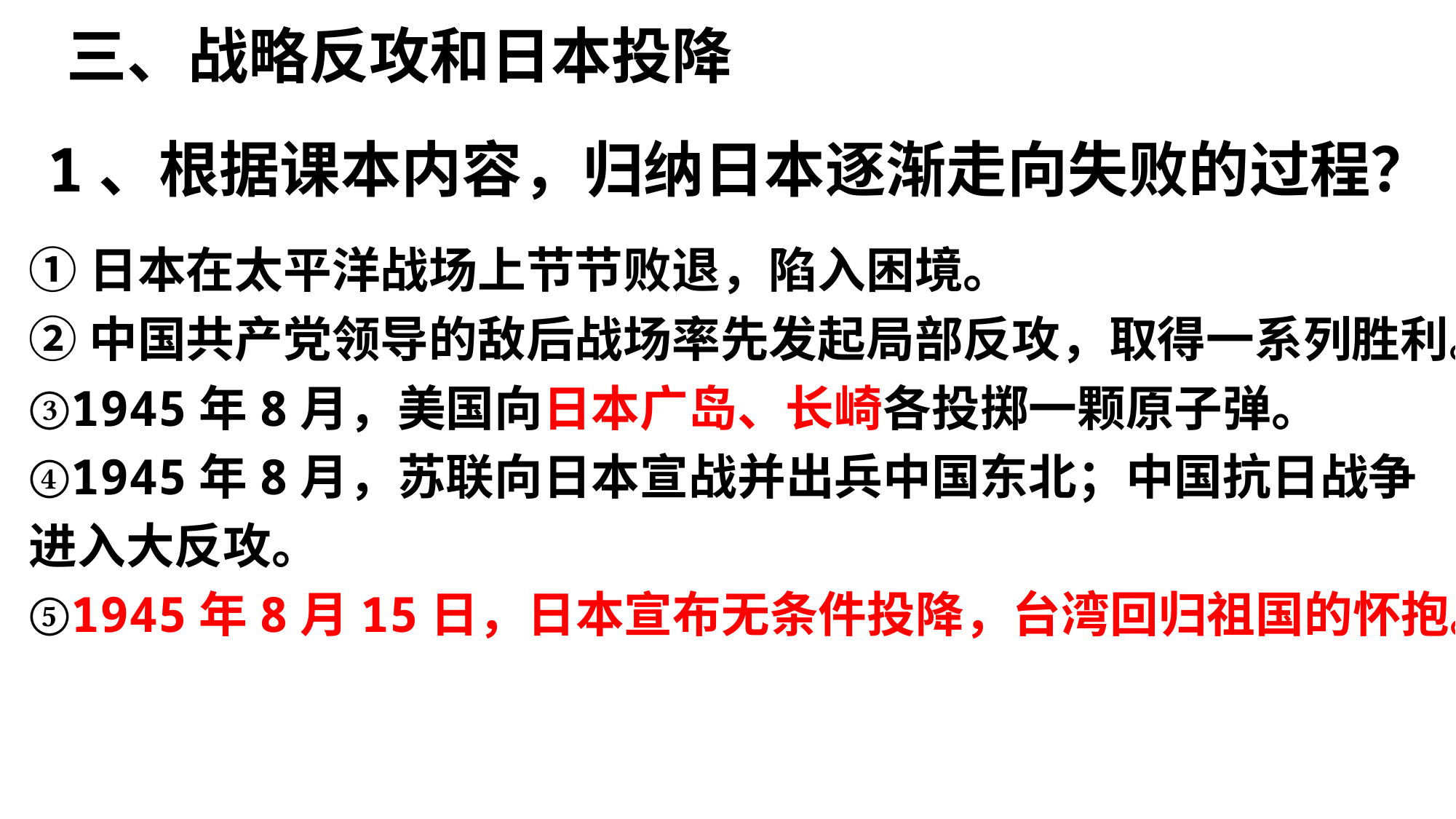

三、战略反攻和日本投降
1、根据课本内容，归纳日本逐渐走向失败的过程？
①日本在太平洋战场上节节败退，陷入困境。
②中国共产党领导的敌后战场率先发起局部反攻，取得一系列胜利。
③1945年8月，美国向日本广岛、长崎各投掷一颗原子弹。
④1945年8月，苏联向日本宣战并出兵中国东北；中国抗日战争进入大反攻。
⑤1945年8月15日，日本宣布无条件投降，台湾回归祖国的怀抱。